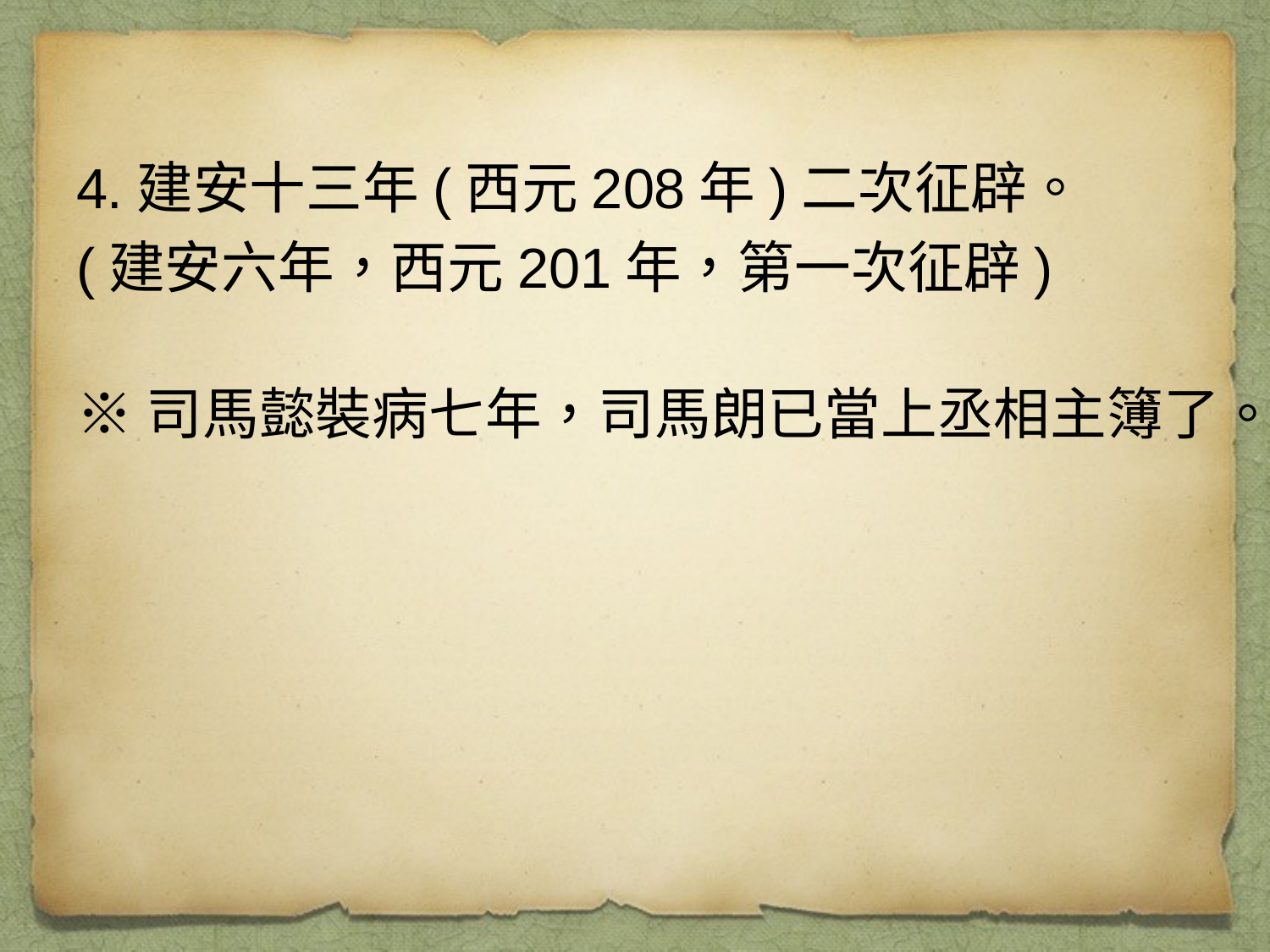

#
4.建安十三年(西元208年)二次征辟。
(建安六年，西元201年，第一次征辟)
※司馬懿裝病七年，司馬朗已當上丞相主簿了。